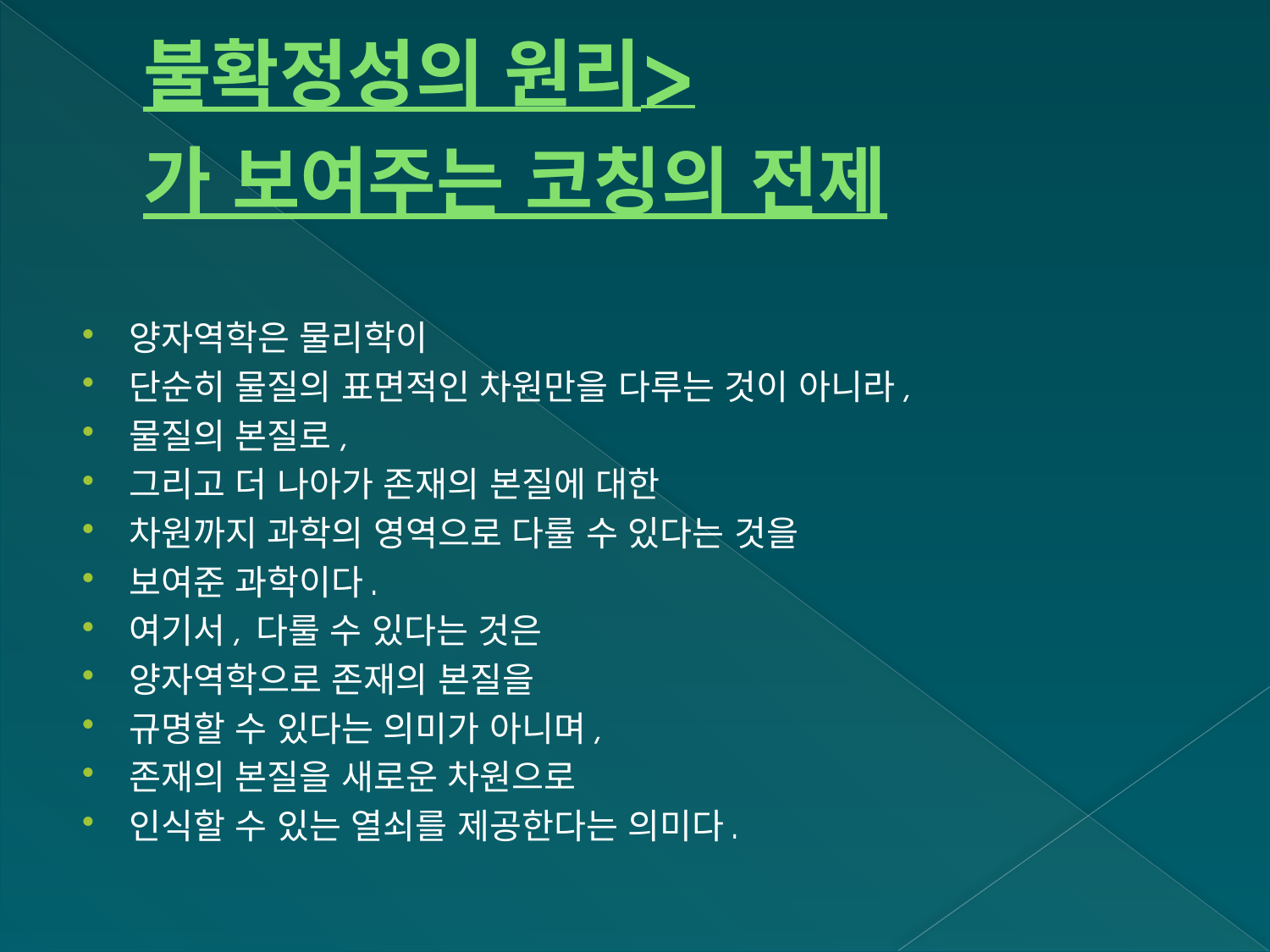

# 불확정성의 원리>가 보여주는 코칭의 전제

양자역학은 물리학이
단순히 물질의 표면적인 차원만을 다루는 것이 아니라,
물질의 본질로,
그리고 더 나아가 존재의 본질에 대한
차원까지 과학의 영역으로 다룰 수 있다는 것을
보여준 과학이다.
여기서, 다룰 수 있다는 것은
양자역학으로 존재의 본질을
규명할 수 있다는 의미가 아니며,
존재의 본질을 새로운 차원으로
인식할 수 있는 열쇠를 제공한다는 의미다.